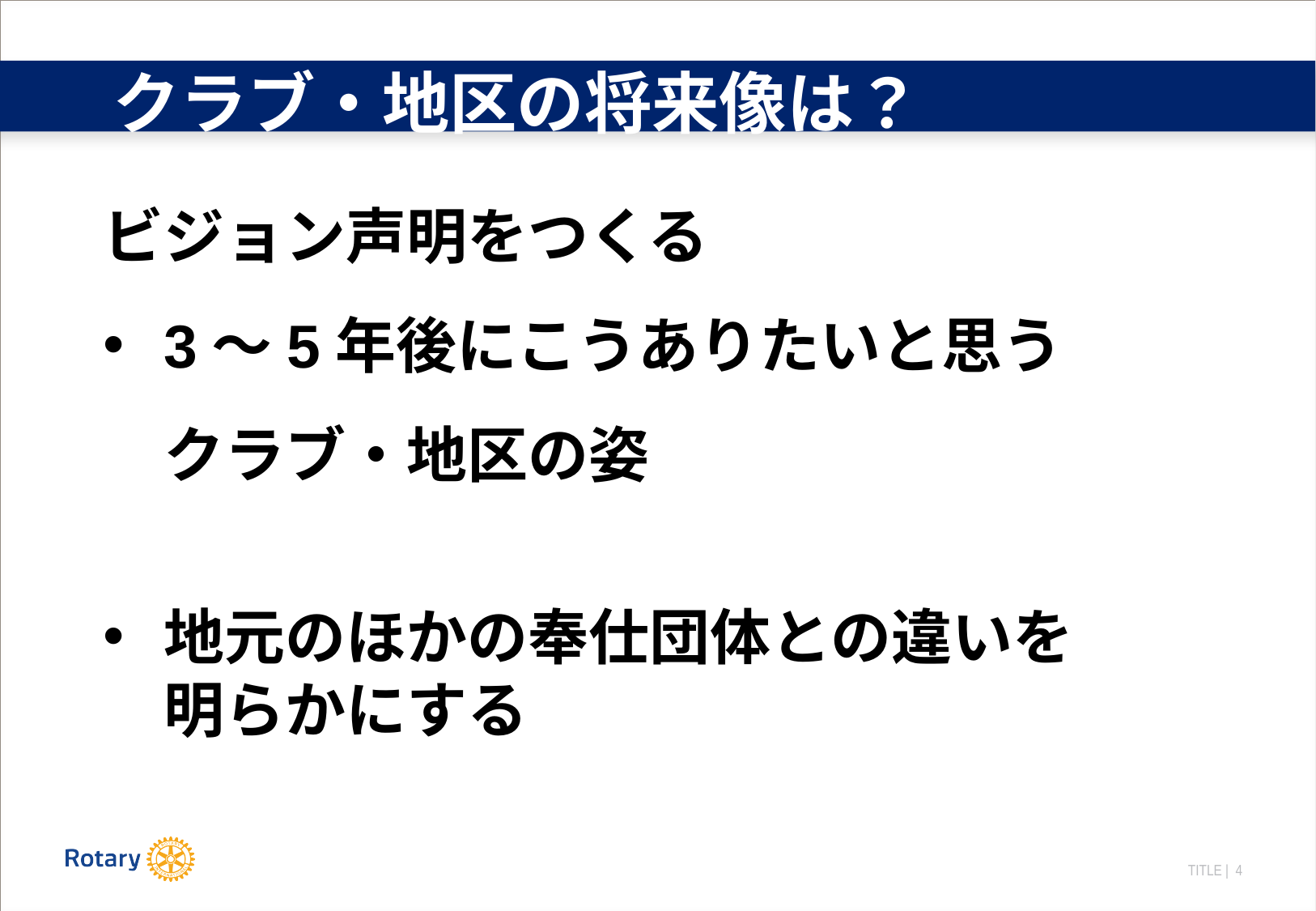

クラブ・地区の将来像は？
ビジョン声明をつくる
3～5年後にこうありたいと思う
　クラブ・地区の姿

地元のほかの奉仕団体との違いを明らかにする